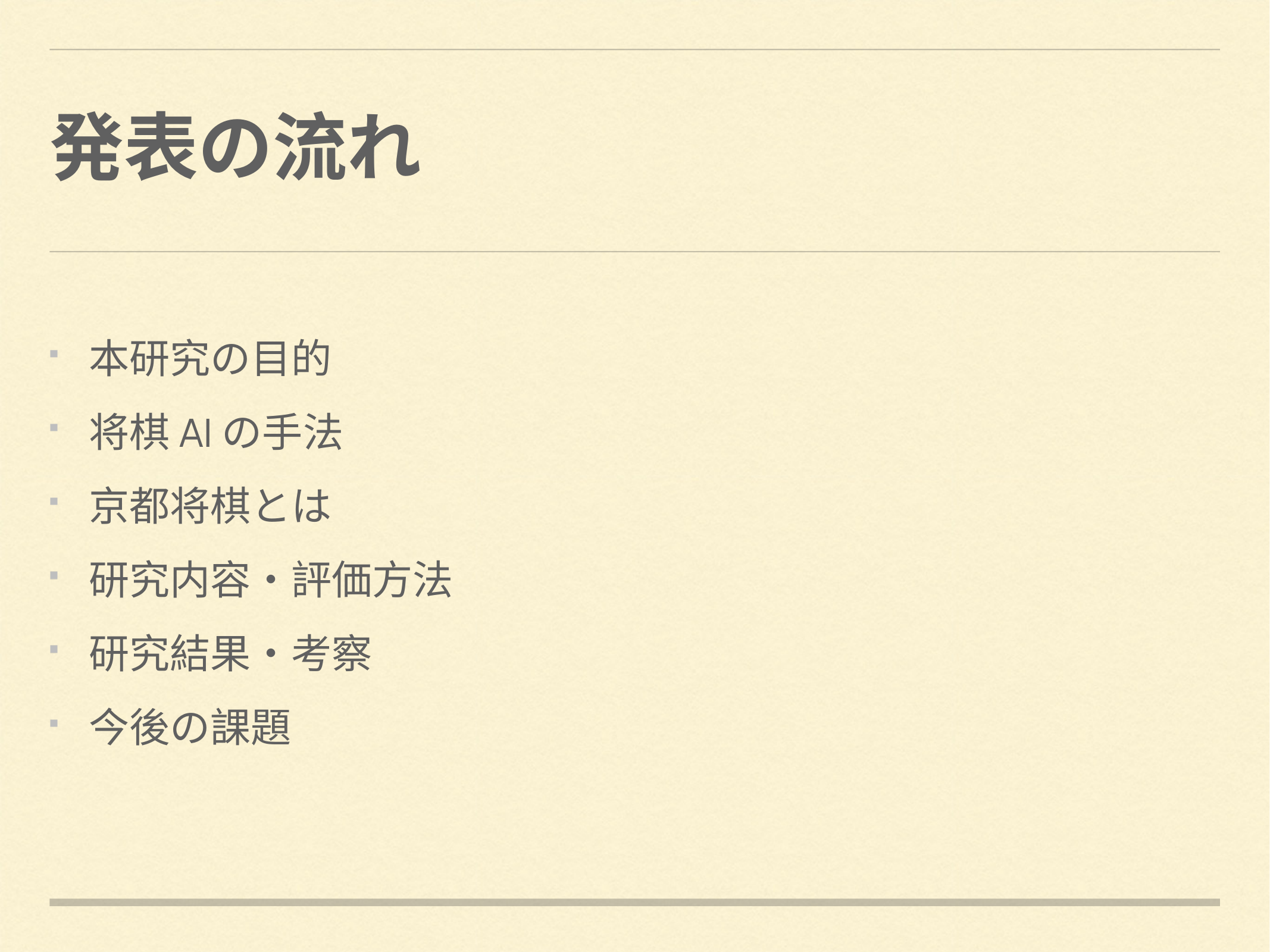

# 発表の流れ
本研究の目的
将棋AIの手法
京都将棋とは
研究内容・評価方法
研究結果・考察
今後の課題